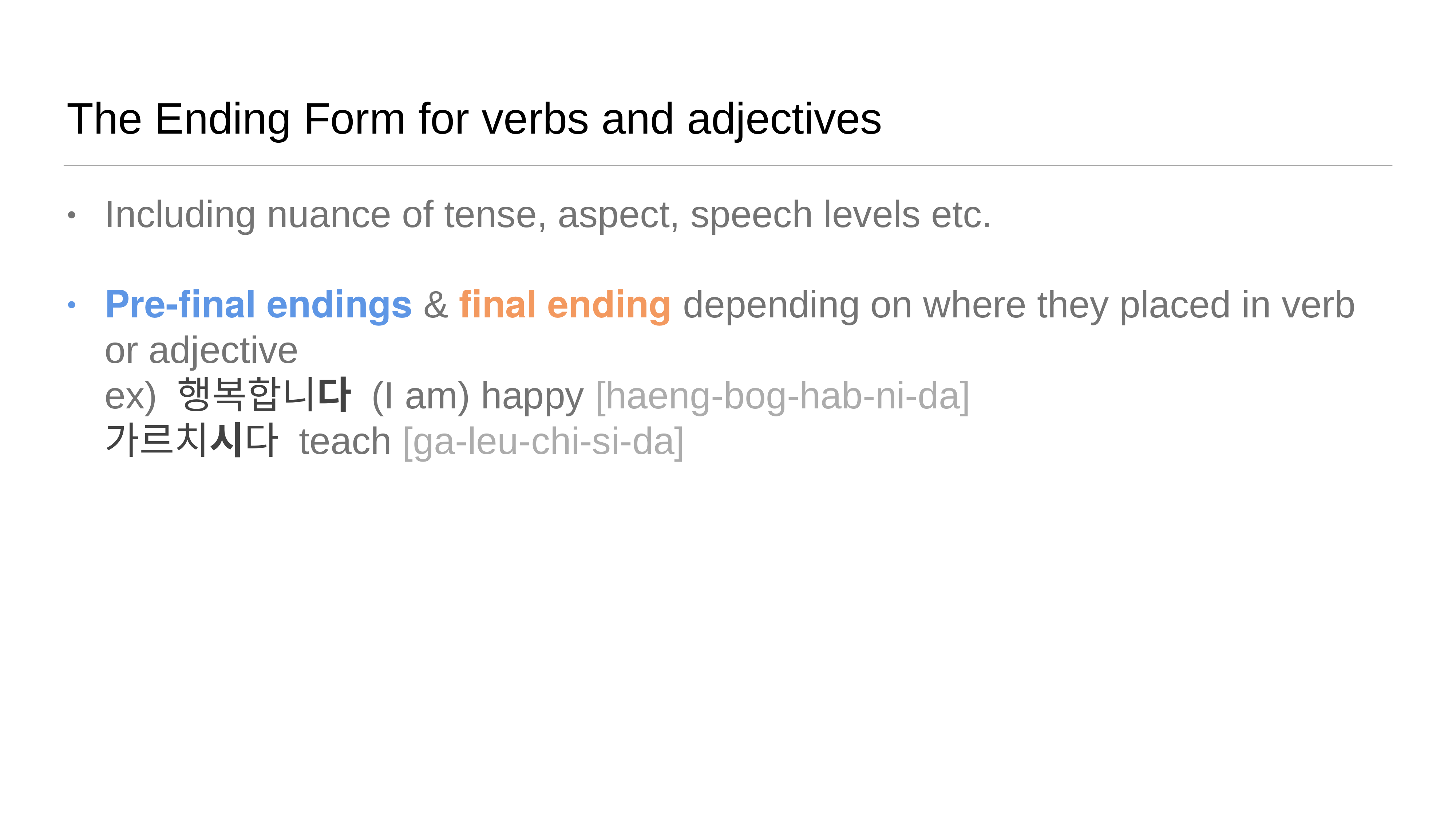

# The Ending Form for verbs and adjectives
Including nuance of tense, aspect, speech levels etc.
Pre-final endings & final ending depending on where they placed in verb or adjective
ex) 행복합니다 (I am) happy [haeng-bog-hab-ni-da]
가르치시다 teach [ga-leu-chi-si-da]